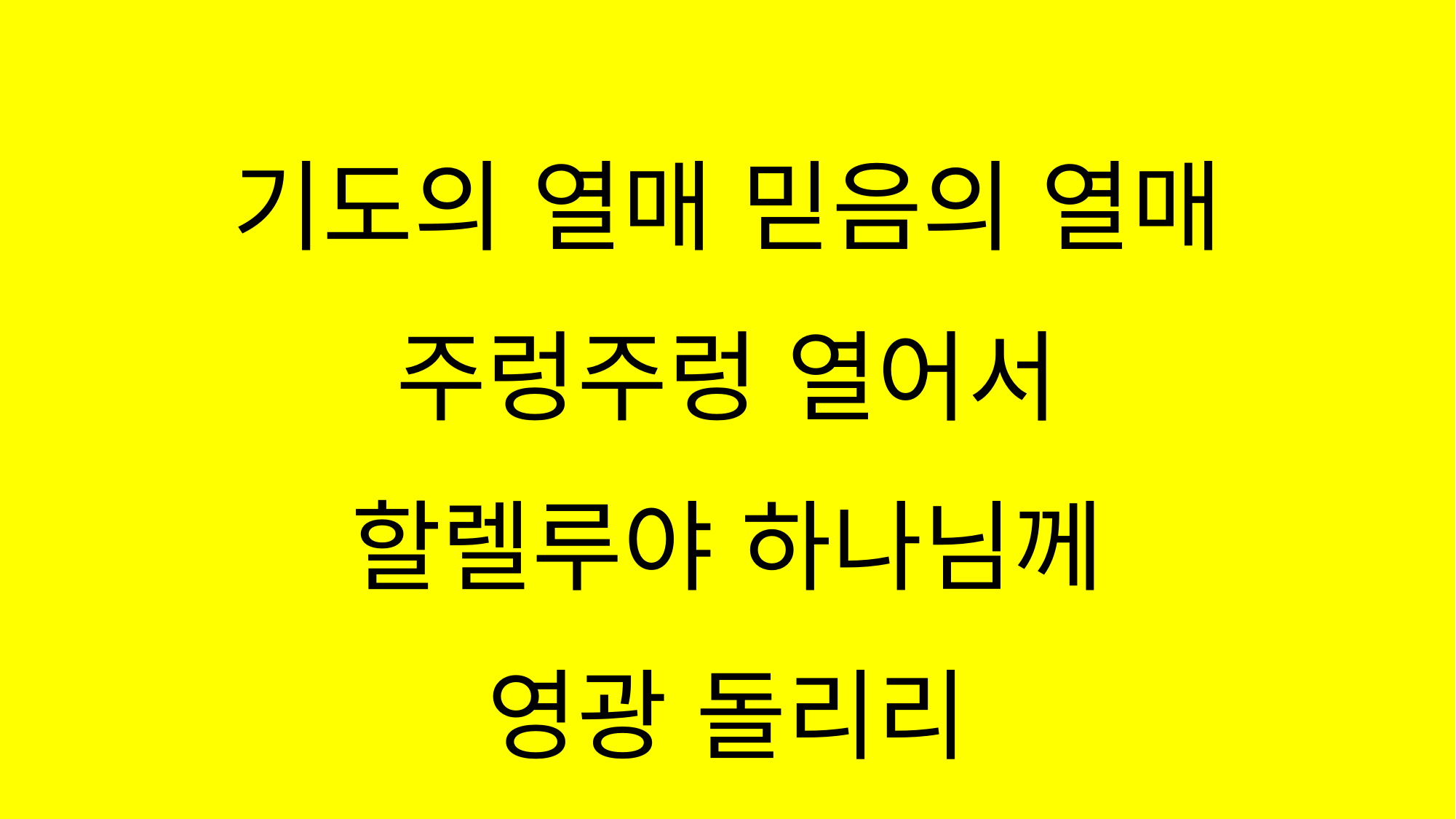

#
기도의 열매 믿음의 열매

주렁주렁 열어서

할렐루야 하나님께

영광 돌리리